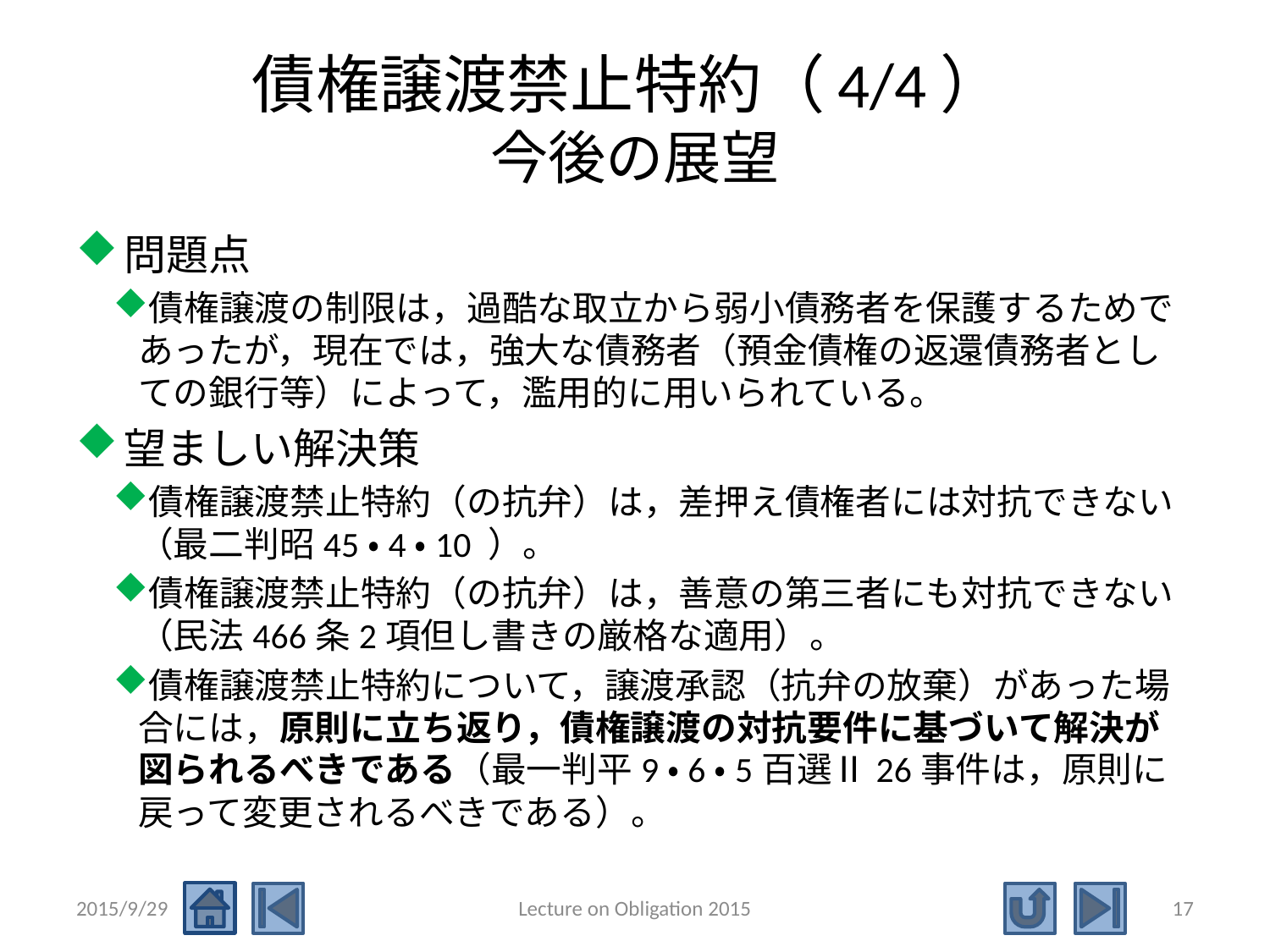

# 債権譲渡禁止特約（4/4） 今後の展望
問題点
債権譲渡の制限は，過酷な取立から弱小債務者を保護するためであったが，現在では，強大な債務者（預金債権の返還債務者としての銀行等）によって，濫用的に用いられている。
望ましい解決策
債権譲渡禁止特約（の抗弁）は，差押え債権者には対抗できない（最二判昭45・4・10 ）。
債権譲渡禁止特約（の抗弁）は，善意の第三者にも対抗できない（民法466条2項但し書きの厳格な適用）。
債権譲渡禁止特約について，譲渡承認（抗弁の放棄）があった場合には，原則に立ち返り，債権譲渡の対抗要件に基づいて解決が図られるべきである（最一判平9・6・5百選Ⅱ26事件は，原則に戻って変更されるべきである）。
2015/9/29
Lecture on Obligation 2015
17